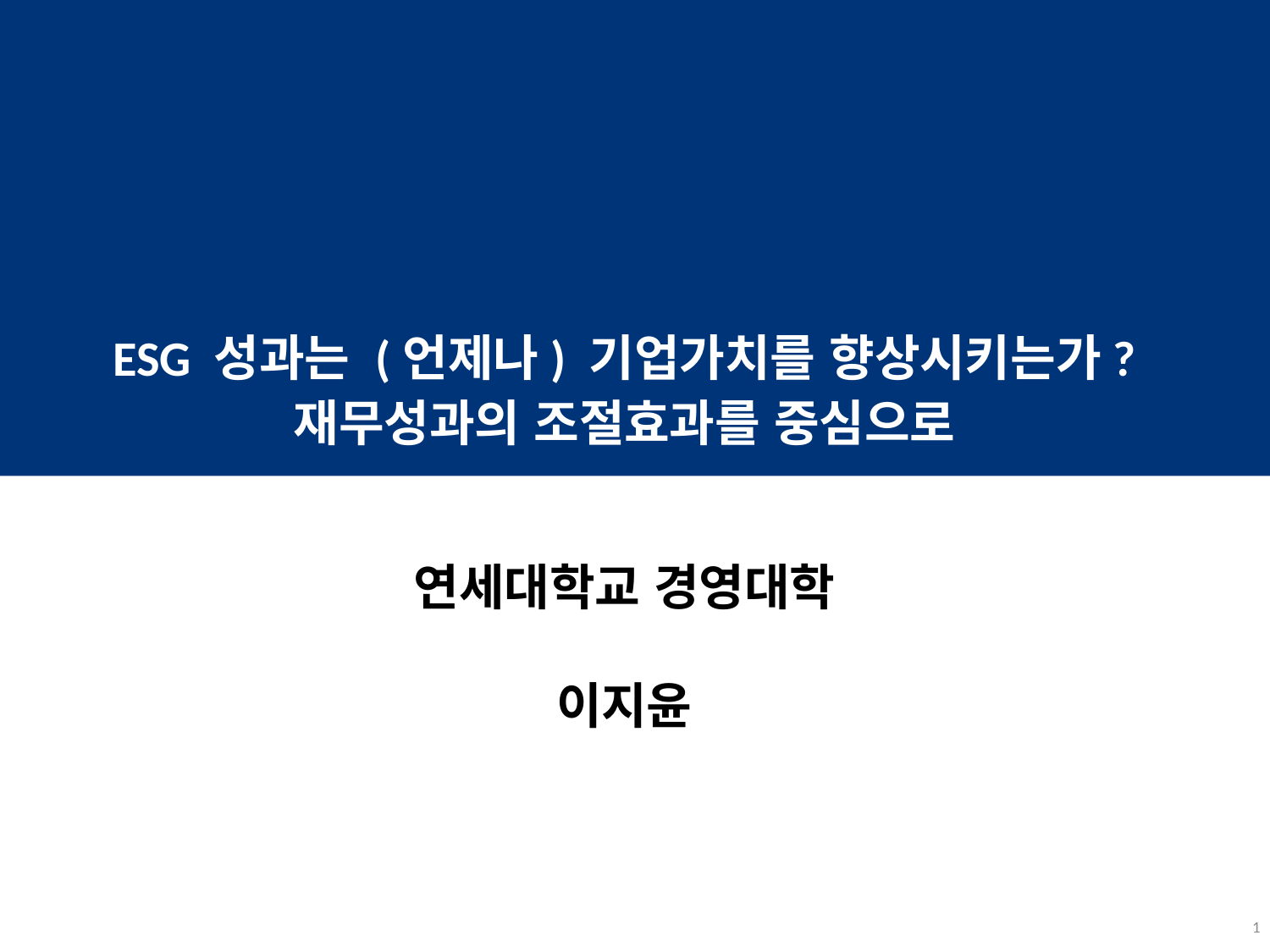

# ESG 성과는 (언제나) 기업가치를 향상시키는가? 재무성과의 조절효과를 중심으로
연세대학교 경영대학

이지윤